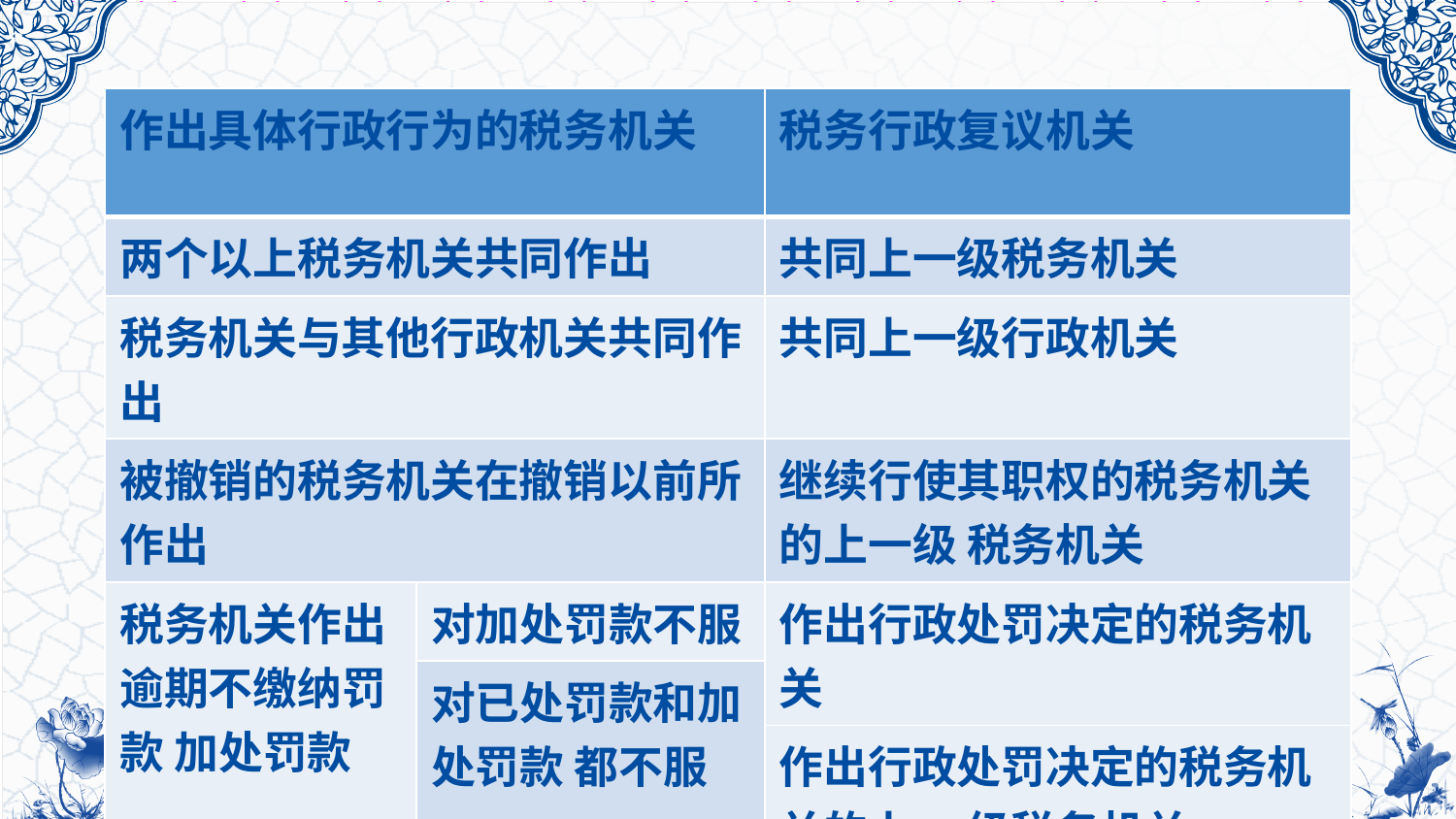

（二）税务行政复议管辖
| 作出具体行政行为的税务机关 |  | 税务行政复议机关 |
| --- | --- | --- |
| 两个以上税务机关共同作出 |  | 共同上一级税务机关 |
| 税务机关与其他行政机关共同作出 |  | 共同上一级行政机关 |
| 被撤销的税务机关在撤销以前所作出 |  | 继续行使其职权的税务机关的上一级 税务机关 |
| 税务机关作出逾期不缴纳罚款 加处罚款 | 对加处罚款不服 | 作出行政处罚决定的税务机关 |
|  | 对已处罚款和加处罚款 都不服 |  |
|  |  | 作出行政处罚决定的税务机关的上一 级税务机关 |